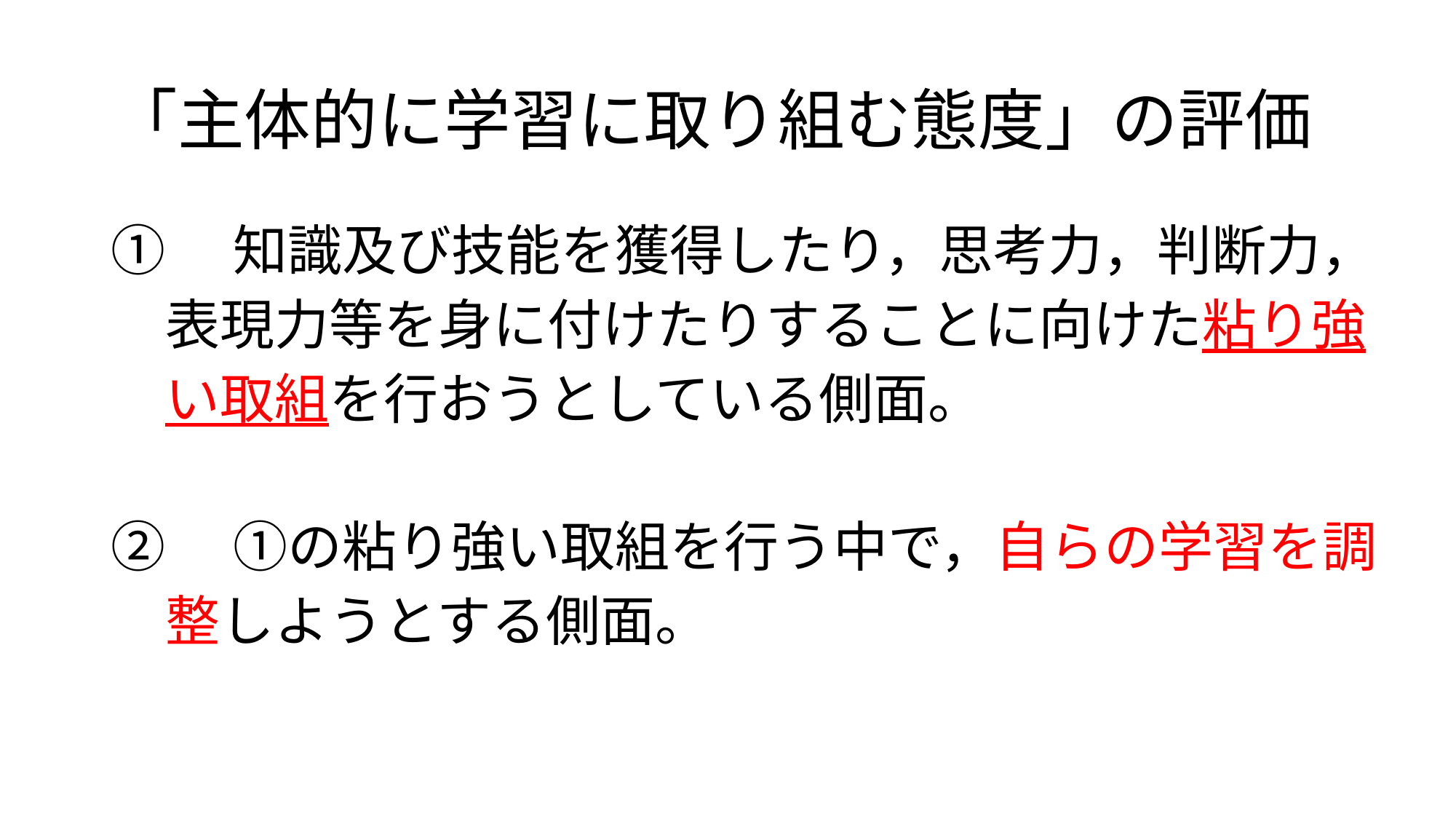

# 「主体的に学習に取り組む態度」の評価
①　知識及び技能を獲得したり，思考力，判断力，
　表現力等を身に付けたりすることに向けた粘り強
　い取組を行おうとしている側面。

②　①の粘り強い取組を行う中で，自らの学習を調
　整しようとする側面。